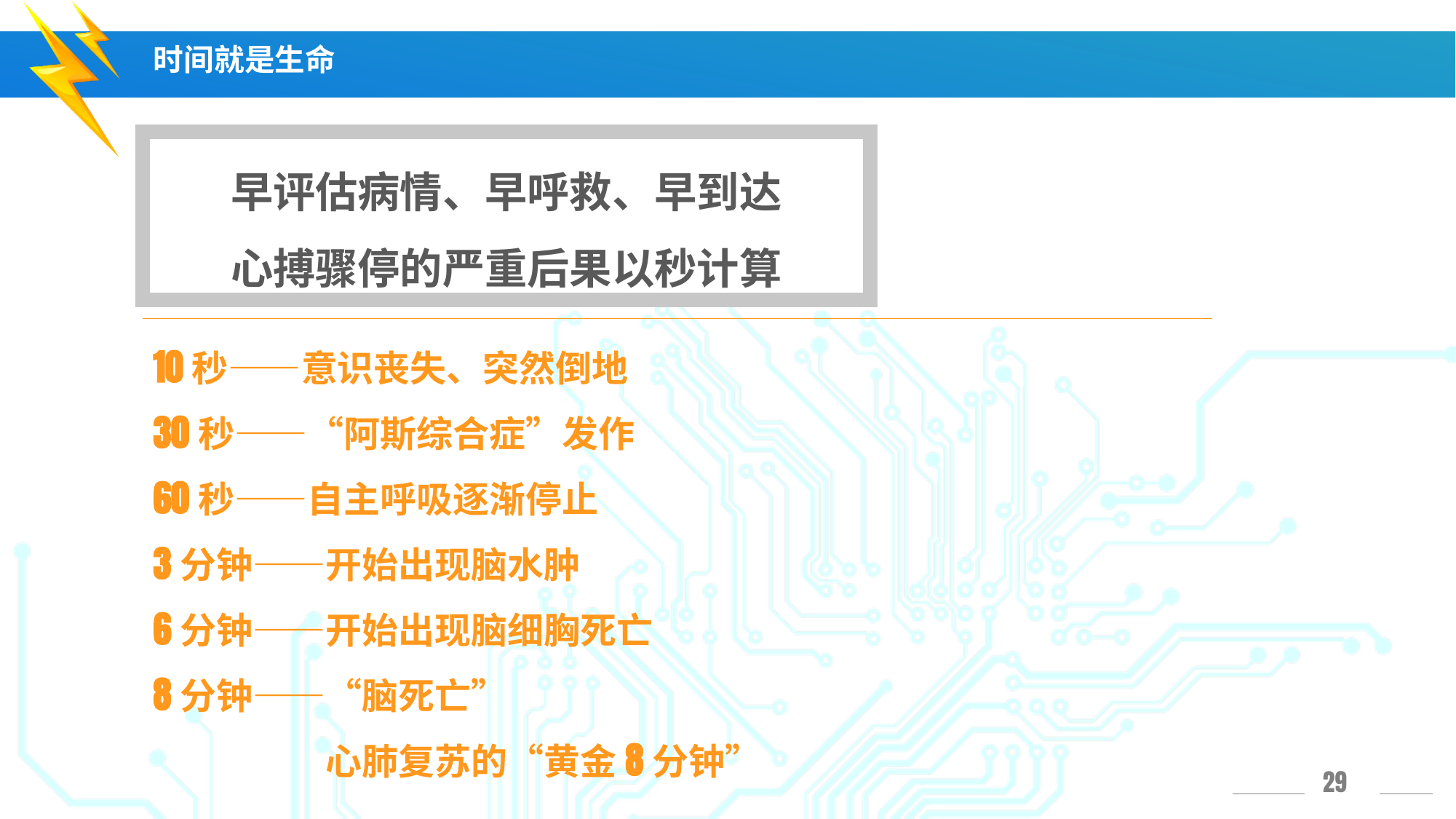

时间就是生命
早评估病情、早呼救、早到达
心搏骤停的严重后果以秒计算
10秒——意识丧失、突然倒地
30秒——“阿斯综合症”发作
60秒——自主呼吸逐渐停止
3分钟——开始出现脑水肿
6分钟——开始出现脑细胸死亡
8分钟——“脑死亡”
                    心肺复苏的“黄金8分钟”
29